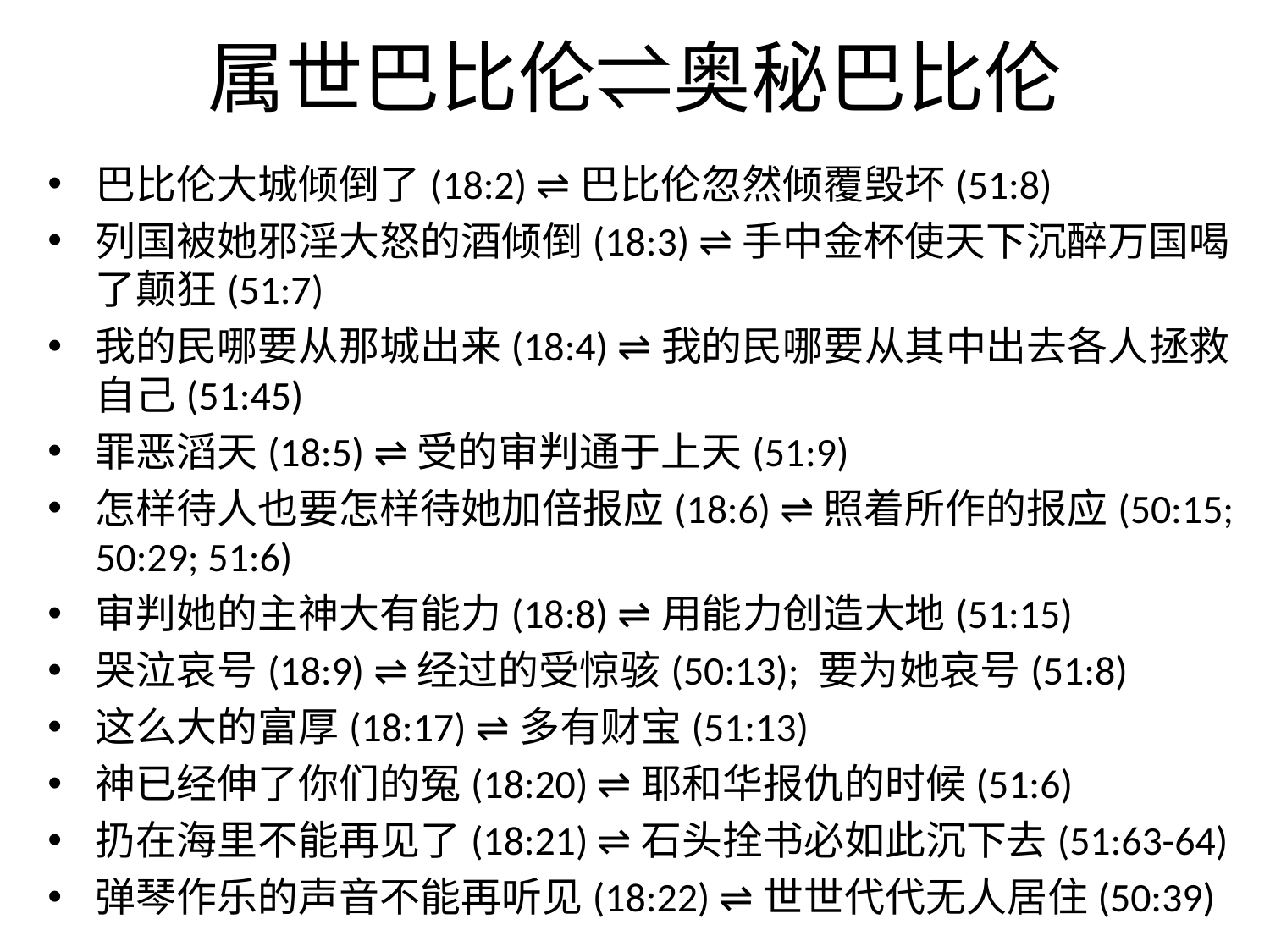

# 属世巴比伦⇌奥秘巴比伦
巴比伦大城倾倒了(18:2) ⇌巴比伦忽然倾覆毁坏(51:8)​
列国被她邪淫大怒的酒倾倒(18:3) ⇌手中金杯使天下沉醉万国喝了颠狂(51:7)​
我的民哪要从那城出来(18:4) ⇌我的民哪要从其中出去各人拯救自己(51:45)​
罪恶滔天(18:5) ⇌受的审判通于上天(51:9)​
怎样待人也要怎样待她加倍报应(18:6) ⇌照着所作的报应(50:15; 50:29; 51:6)​
审判她的主神大有能力(18:8) ⇌用能力创造大地(51:15)​
哭泣哀号(18:9) ⇌经过的受惊骇(50:13); 要为她哀号(51:8)​
这么大的富厚(18:17) ⇌多有财宝(51:13)​
神已经伸了你们的冤(18:20) ⇌耶和华报仇的时候(51:6)​
扔在海里不能再见了(18:21) ⇌石头拴书必如此沉下去(51:63-64)​
弹琴作乐的声音不能再听见(18:22) ⇌世世代代无人居住(50:39)​